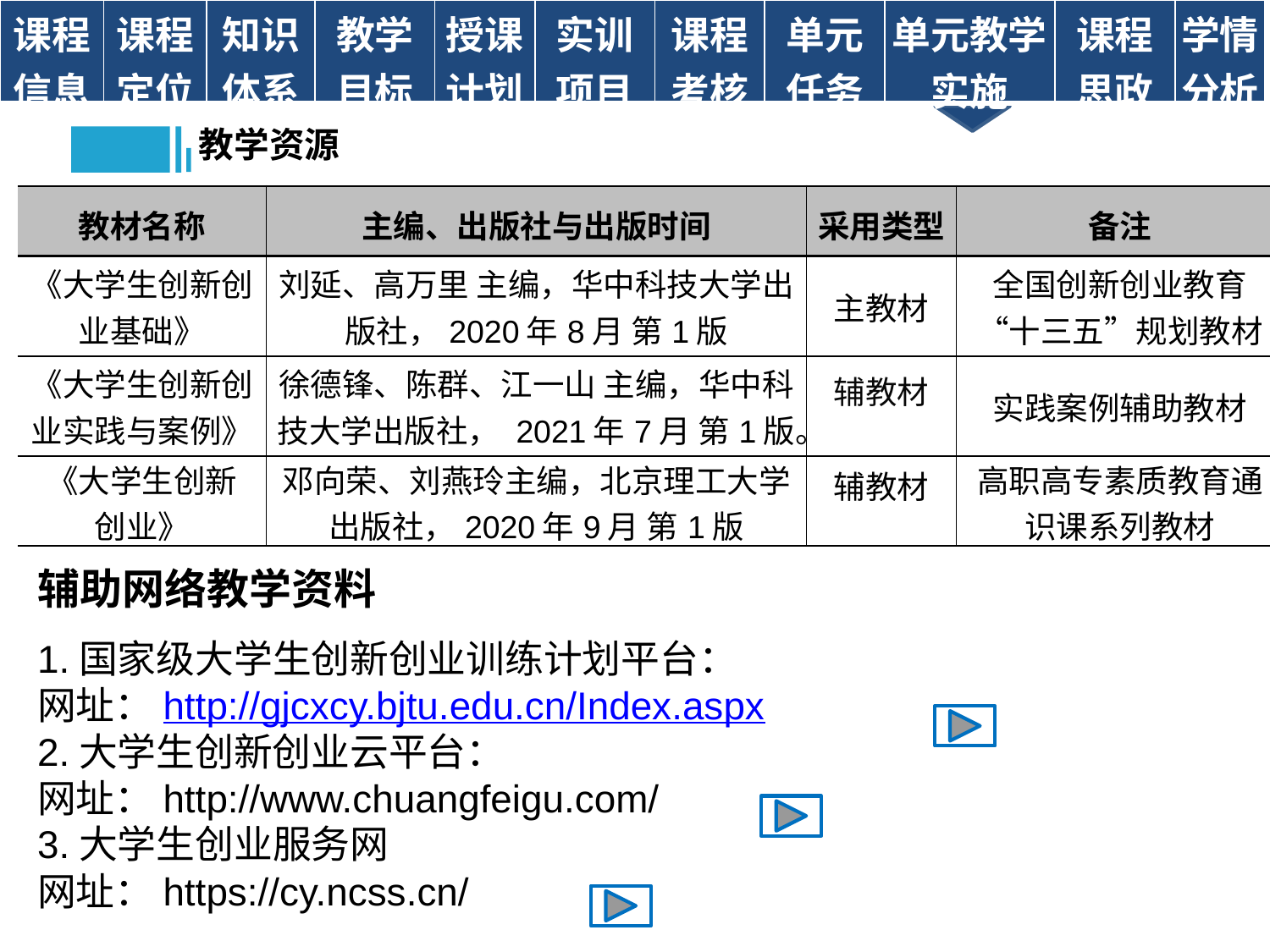

| 课程 信息 | 课程 定位 | 知识 体系 | 教学 目标 | 授课 计划 | 实训 项目 | 课程 考核 | 单元 任务 | 单元教学 实施 | 课程思政 | 学情分析 |
| --- | --- | --- | --- | --- | --- | --- | --- | --- | --- | --- |

教学资源

| 教材名称 | 主编、出版社与出版时间 | 采用类型 | 备注 |
| --- | --- | --- | --- |
| 《大学生创新创业基础》 | 刘延、高万里 主编，华中科技大学出版社，2020年8月 第1版 | 主教材 | 全国创新创业教育“十三五”规划教材 |
| 《大学生创新创业实践与案例》 | 徐德锋、陈群、江一山 主编，华中科技大学出版社， 2021年7月 第1版。 | 辅教材 | 实践案例辅助教材 |
| 《大学生创新 创业》 | 邓向荣、刘燕玲主编，北京理工大学出版社，2020年9月 第1版 | 辅教材 | 高职高专素质教育通识课系列教材 |
辅助网络教学资料
1.国家级大学生创新创业训练计划平台：
网址：http://gjcxcy.bjtu.edu.cn/Index.aspx
2.大学生创新创业云平台：
网址：http://www.chuangfeigu.com/
3.大学生创业服务网
网址：https://cy.ncss.cn/